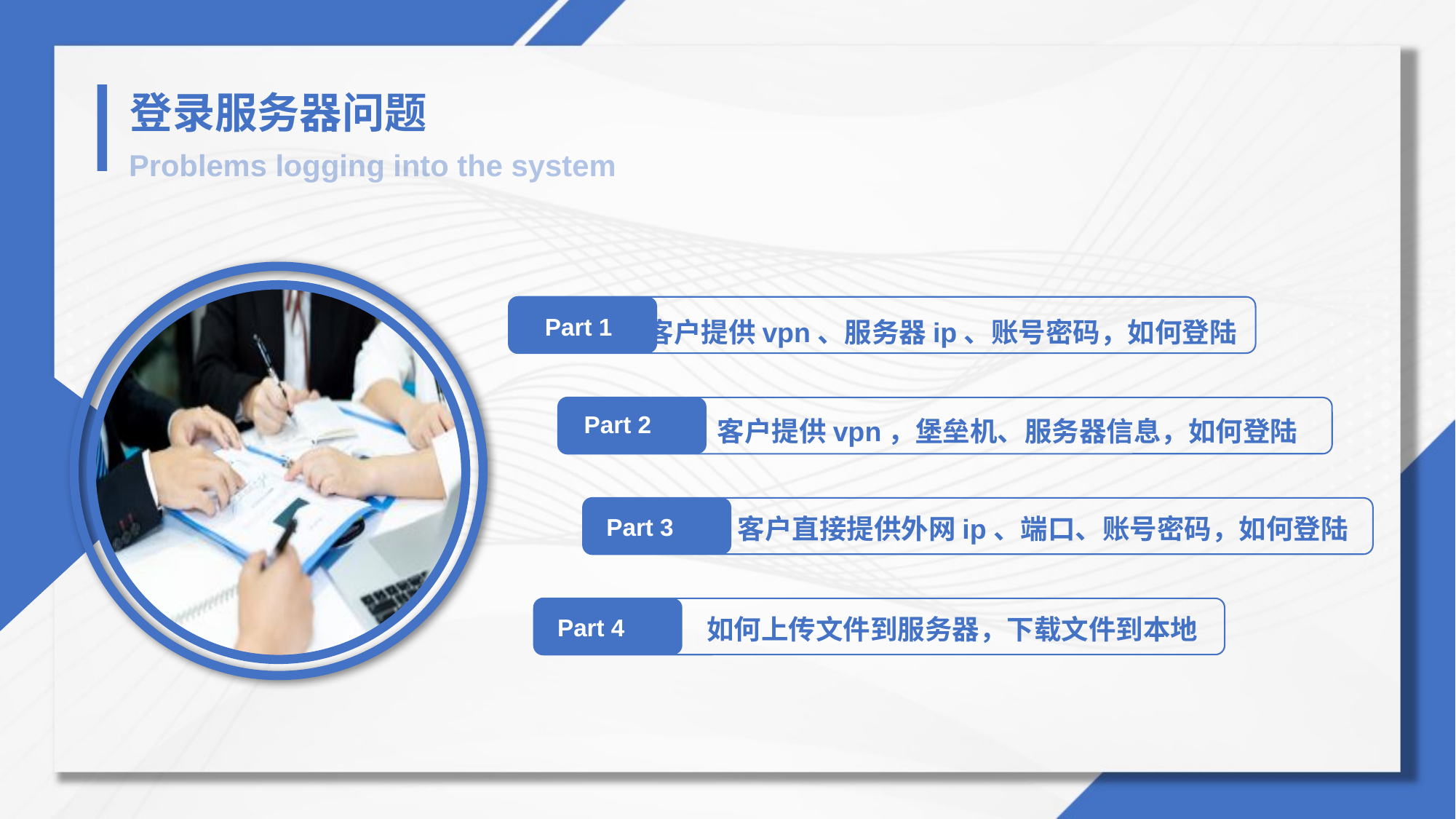

登录服务器问题

Problems logging into the system

客户提供vpn、服务器ip、账号密码，如何登陆
Part 1

客户提供vpn，堡垒机、服务器信息，如何登陆
Part 2

客户直接提供外网ip、端口、账号密码，如何登陆
Part 3

如何上传文件到服务器，下载文件到本地
Part 4